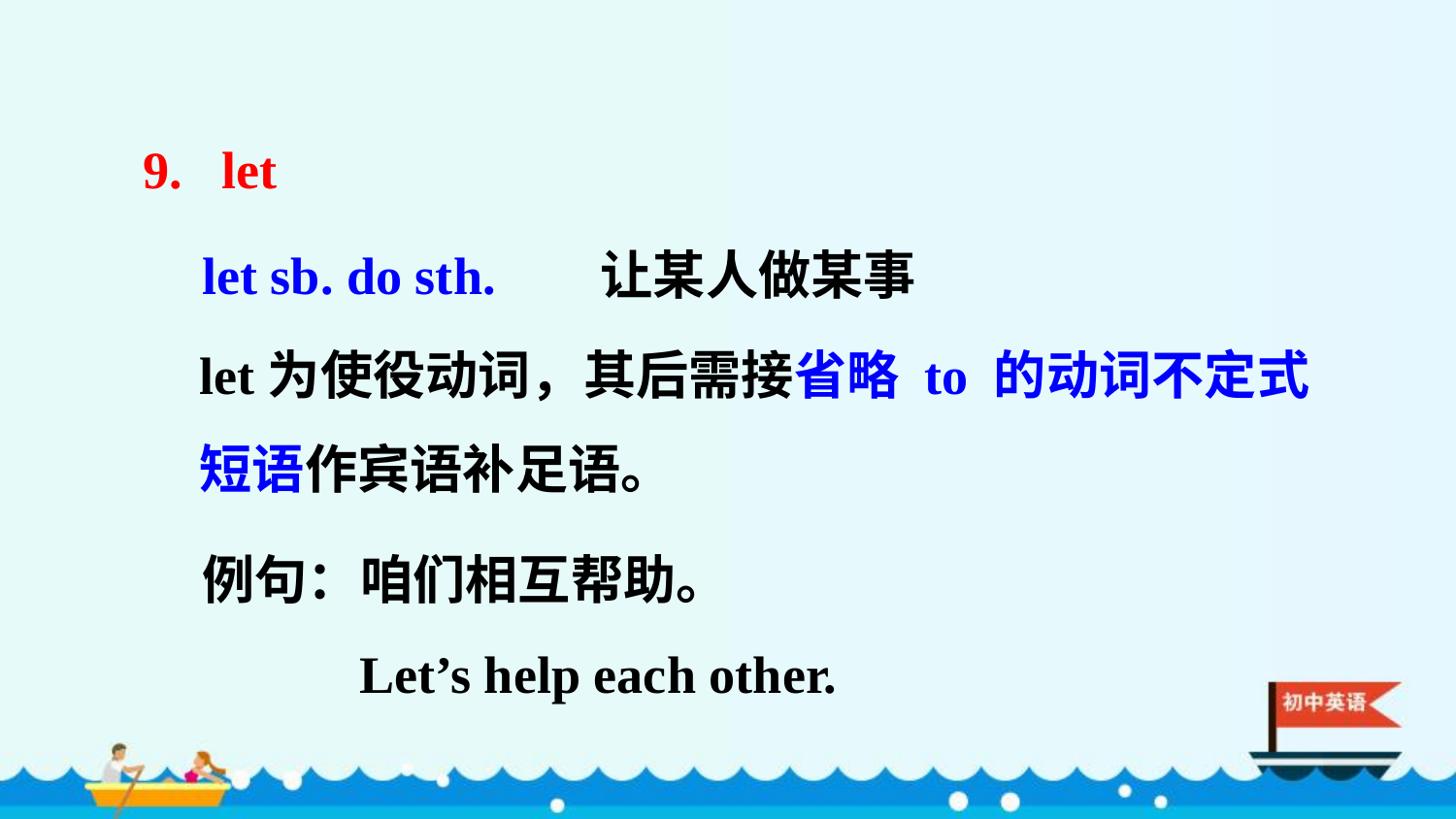

9.   let
let sb. do sth.       让某人做某事
let为使役动词，其后需接省略 to 的动词不定式短语作宾语补足语。
例句：咱们相互帮助。
            Let’s help each other.